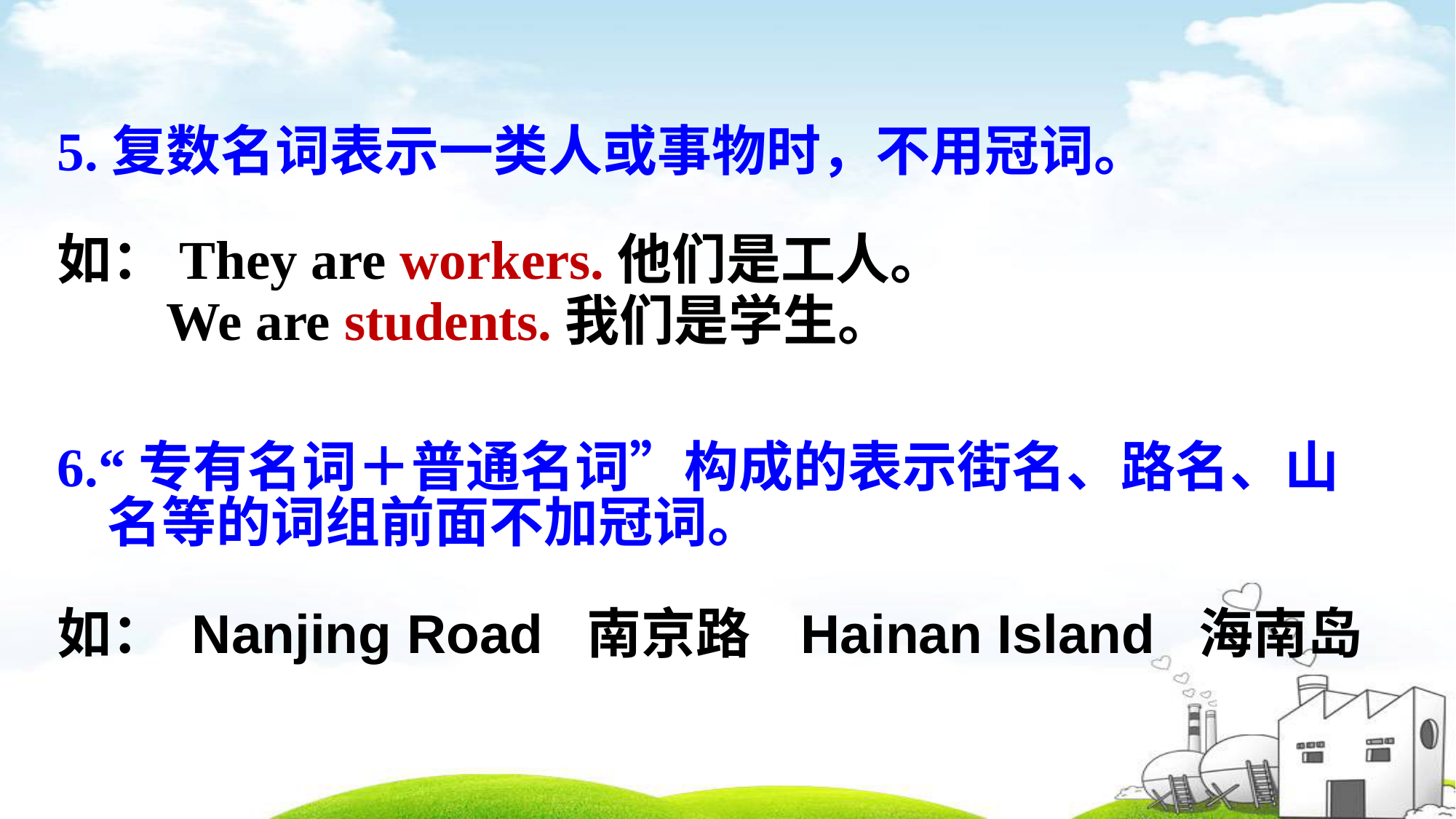

5.复数名词表示一类人或事物时，不用冠词。

如：They are workers.他们是工人。

        We are students.我们是学生。

6.“专有名词＋普通名词”构成的表示街名、路名、山
   名等的词组前面不加冠词。

如： Nanjing Road  南京路   Hainan Island  海南岛